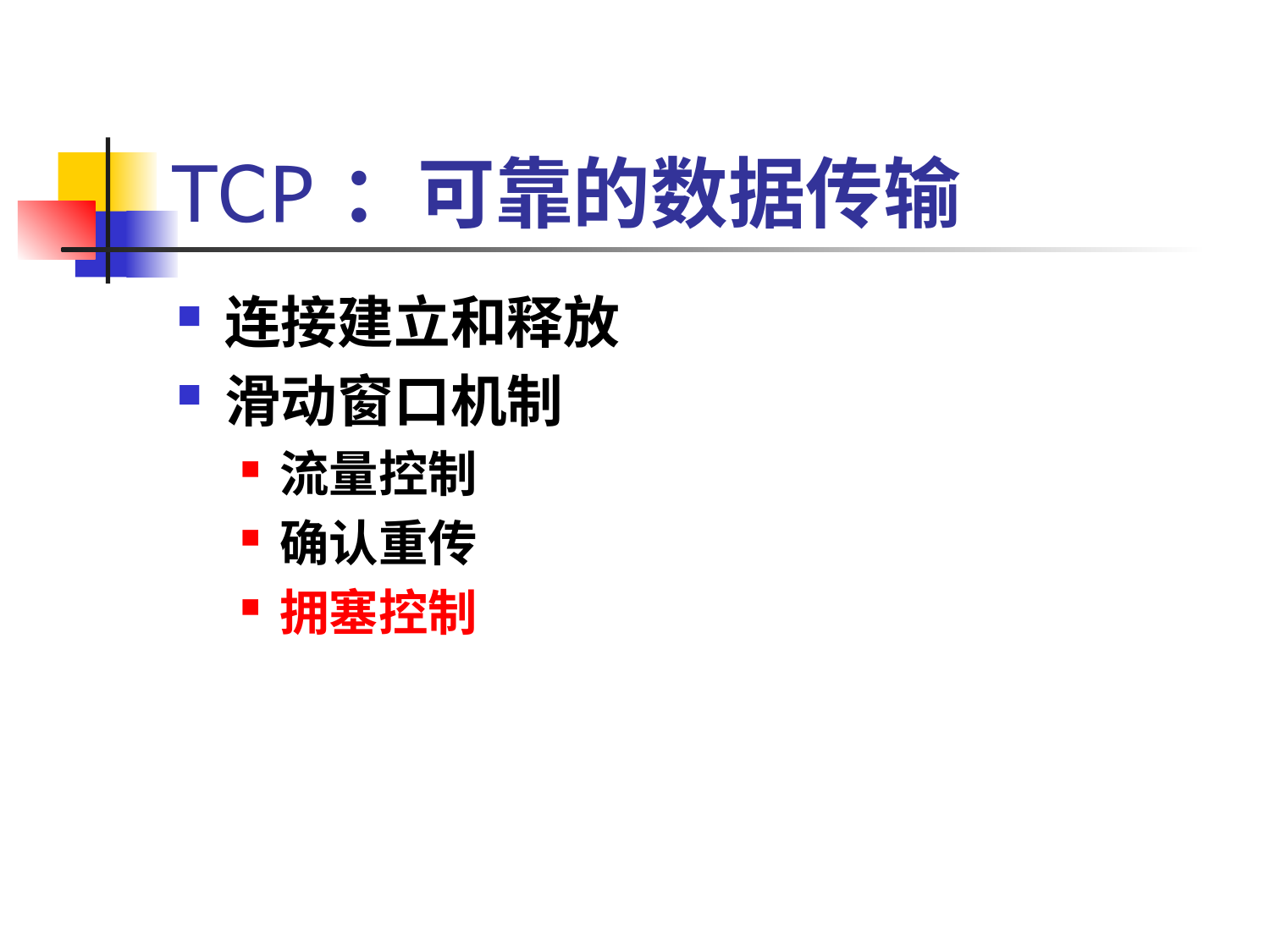

# TCP：可靠的数据传输
连接建立和释放
滑动窗口机制
流量控制
确认重传
拥塞控制